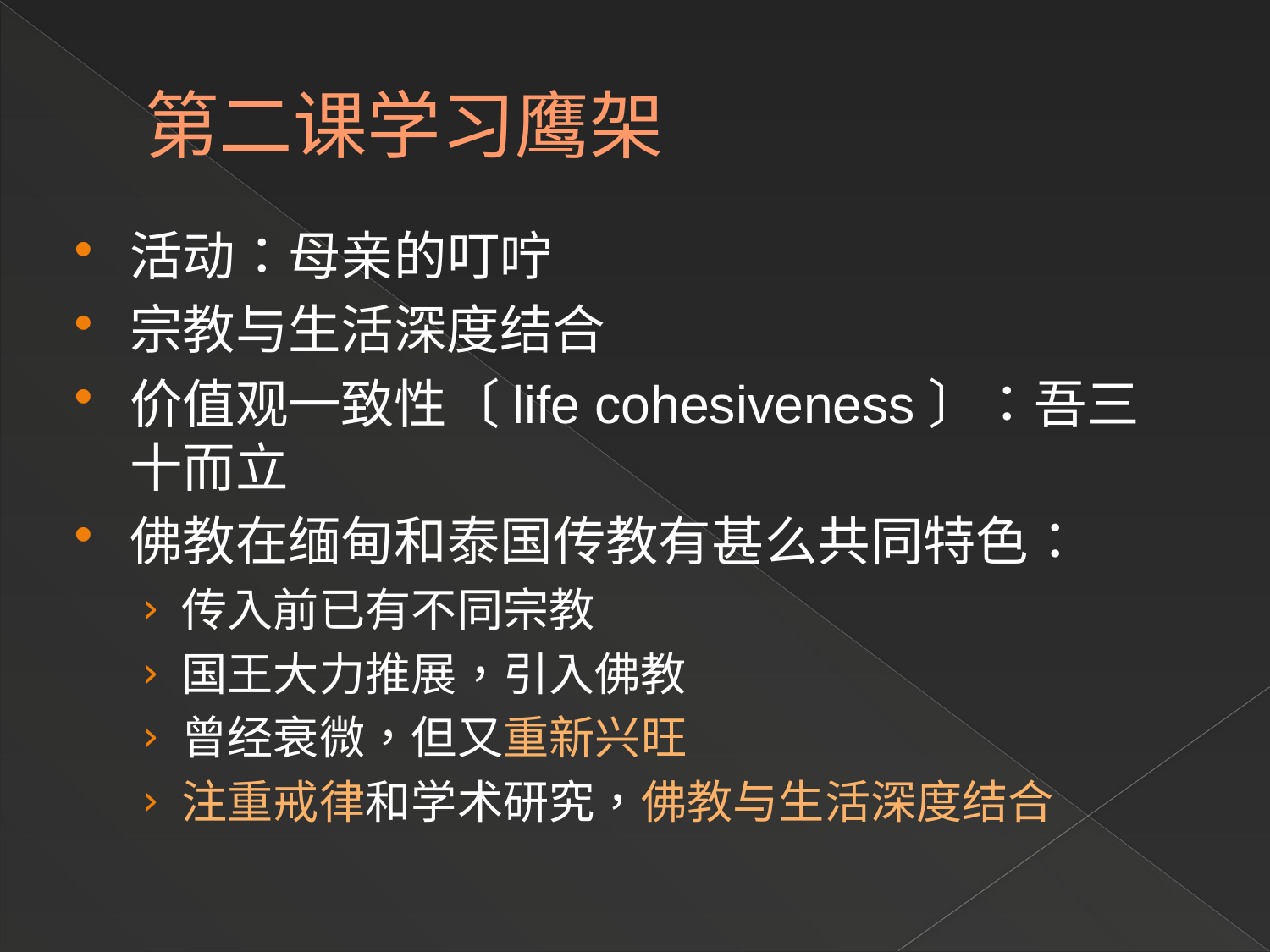

# 第二课学习鹰架
活动：母亲的叮咛
宗教与生活深度结合
价值观一致性〔life cohesiveness〕：吾三十而立
佛教在缅甸和泰国传教有甚么共同特色：
传入前已有不同宗教
国王大力推展，引入佛教
曾经衰微，但又重新兴旺
注重戒律和学术研究，佛教与生活深度结合